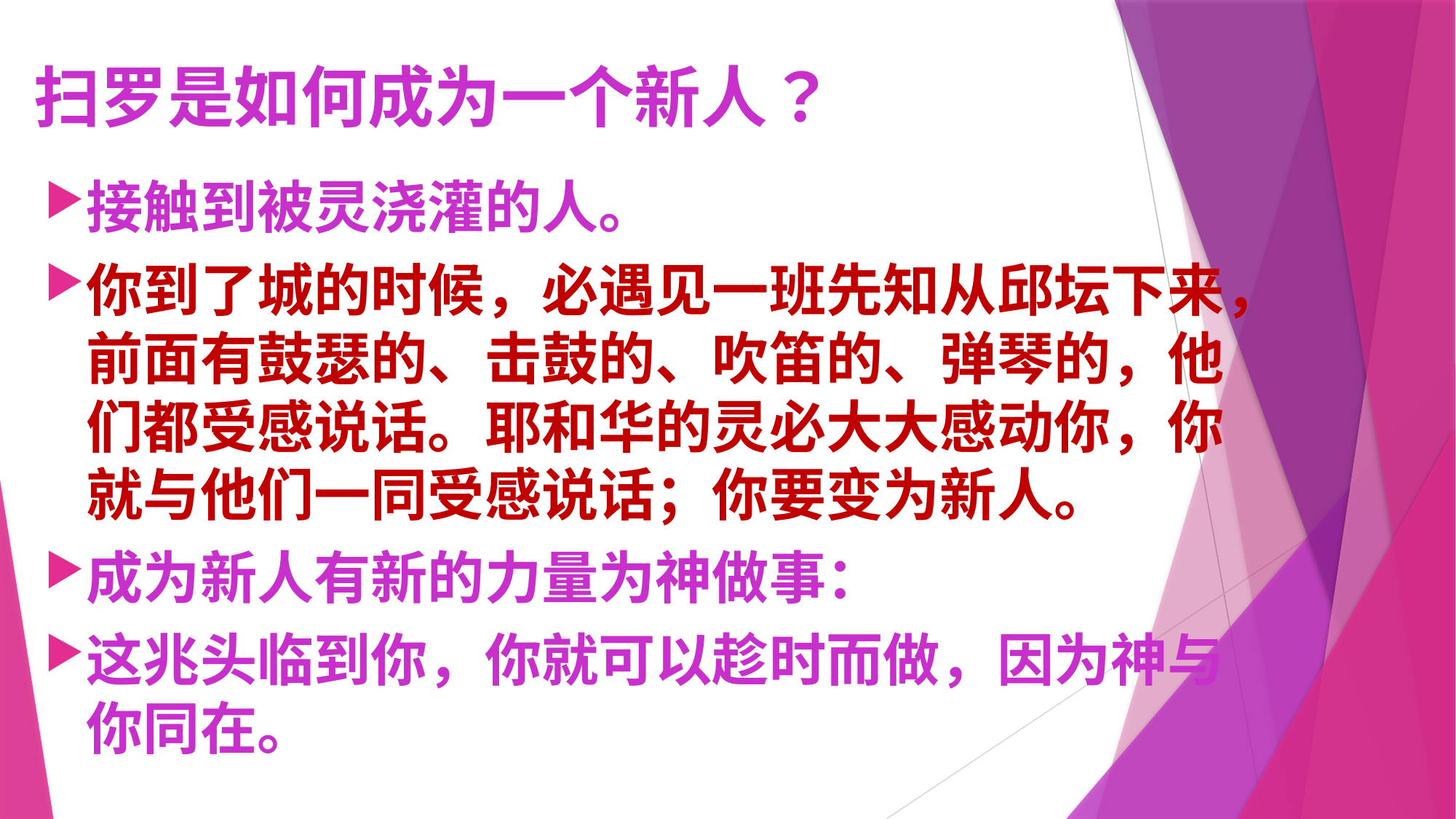

# 扫罗是如何成为一个新人？
接触到被灵浇灌的人。
你到了城的时候，必遇见一班先知从邱坛下来，前面有鼓瑟的、击鼓的、吹笛的、弹琴的，他们都受感说话。耶和华的灵必大大感动你，你就与他们一同受感说话；你要变为新人。
成为新人有新的力量为神做事：
这兆头临到你，你就可以趁时而做，因为神与你同在。